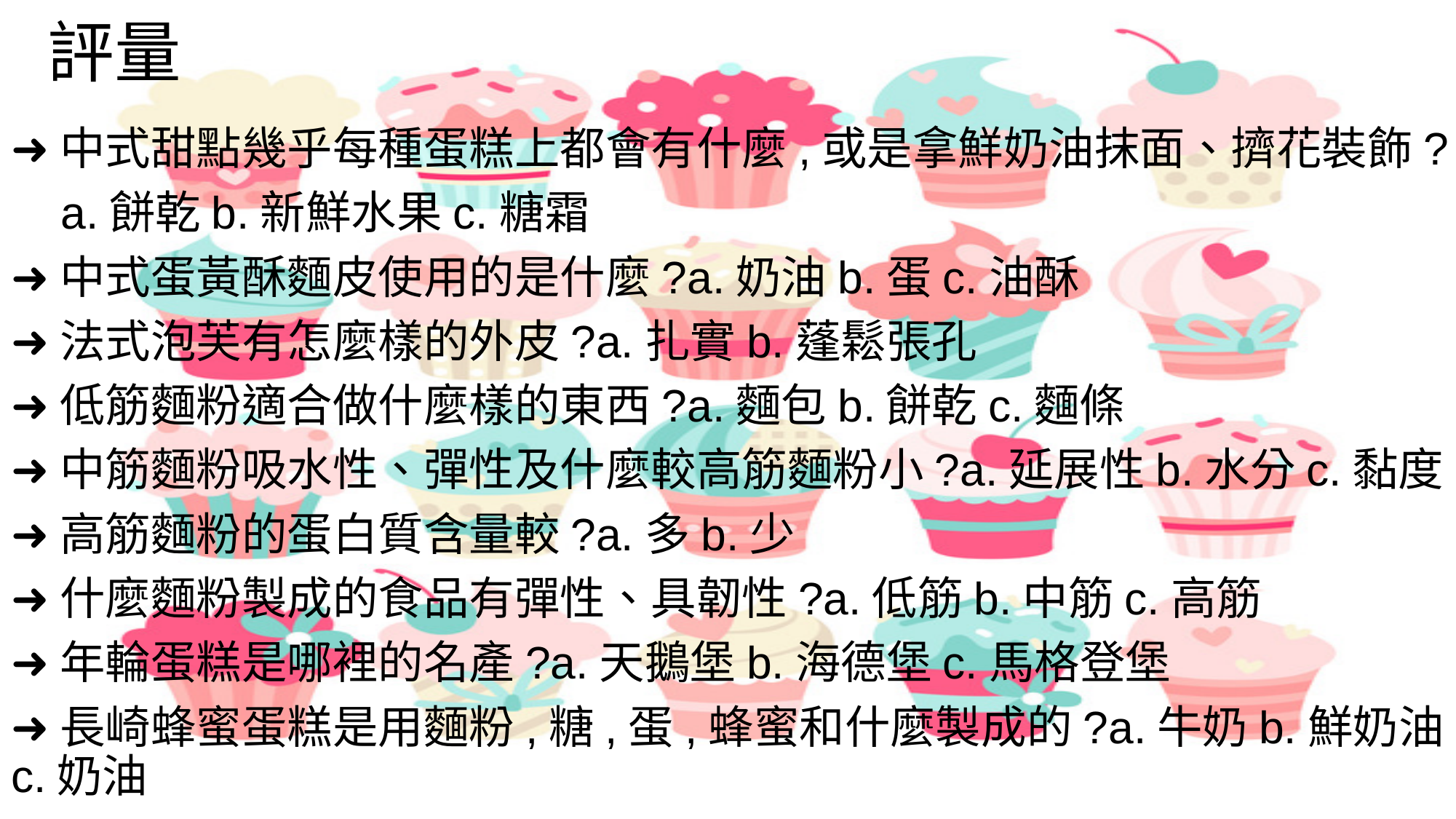

# 評量
➜中式甜點幾乎每種蛋糕上都會有什麼,或是拿鮮奶油抹面、擠花裝飾?
    a.餅乾b.新鮮水果c.糖霜
➜中式蛋黃酥麵皮使用的是什麼?a.奶油b.蛋c.油酥
➜法式泡芙有怎麼樣的外皮?a.扎實b.蓬鬆張孔
➜低筋麵粉適合做什麼樣的東西?a.麵包b.餅乾c.麵條
➜中筋麵粉吸水性、彈性及什麼較高筋麵粉小?a.延展性b.水分c.黏度
➜高筋麵粉的蛋白質含量較?a.多b.少
➜什麼麵粉製成的食品有彈性、具韌性?a.低筋b.中筋c.高筋
➜年輪蛋糕是哪裡的名產?a.天鵝堡b.海德堡c.馬格登堡
➜長崎蜂蜜蛋糕是用麵粉,糖,蛋,蜂蜜和什麼製成的?a.牛奶b.鮮奶油c.奶油